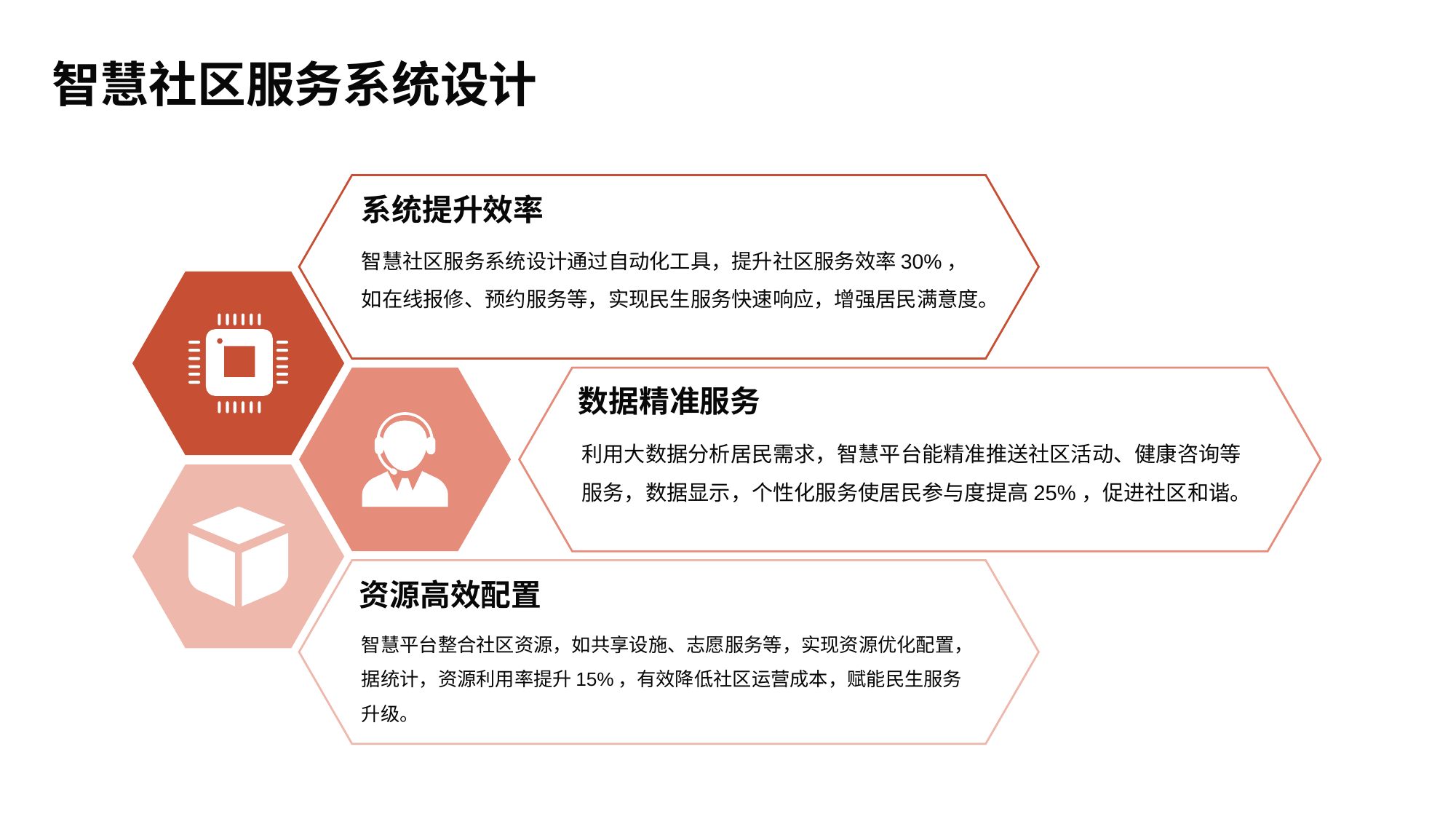

智慧社区服务系统设计

系统提升效率
智慧社区服务系统设计通过自动化工具，提升社区服务效率30%，如在线报修、预约服务等，实现民生服务快速响应，增强居民满意度。

数据精准服务

利用大数据分析居民需求，智慧平台能精准推送社区活动、健康咨询等服务，数据显示，个性化服务使居民参与度提高25%，促进社区和谐。

资源高效配置
智慧平台整合社区资源，如共享设施、志愿服务等，实现资源优化配置，据统计，资源利用率提升15%，有效降低社区运营成本，赋能民生服务升级。